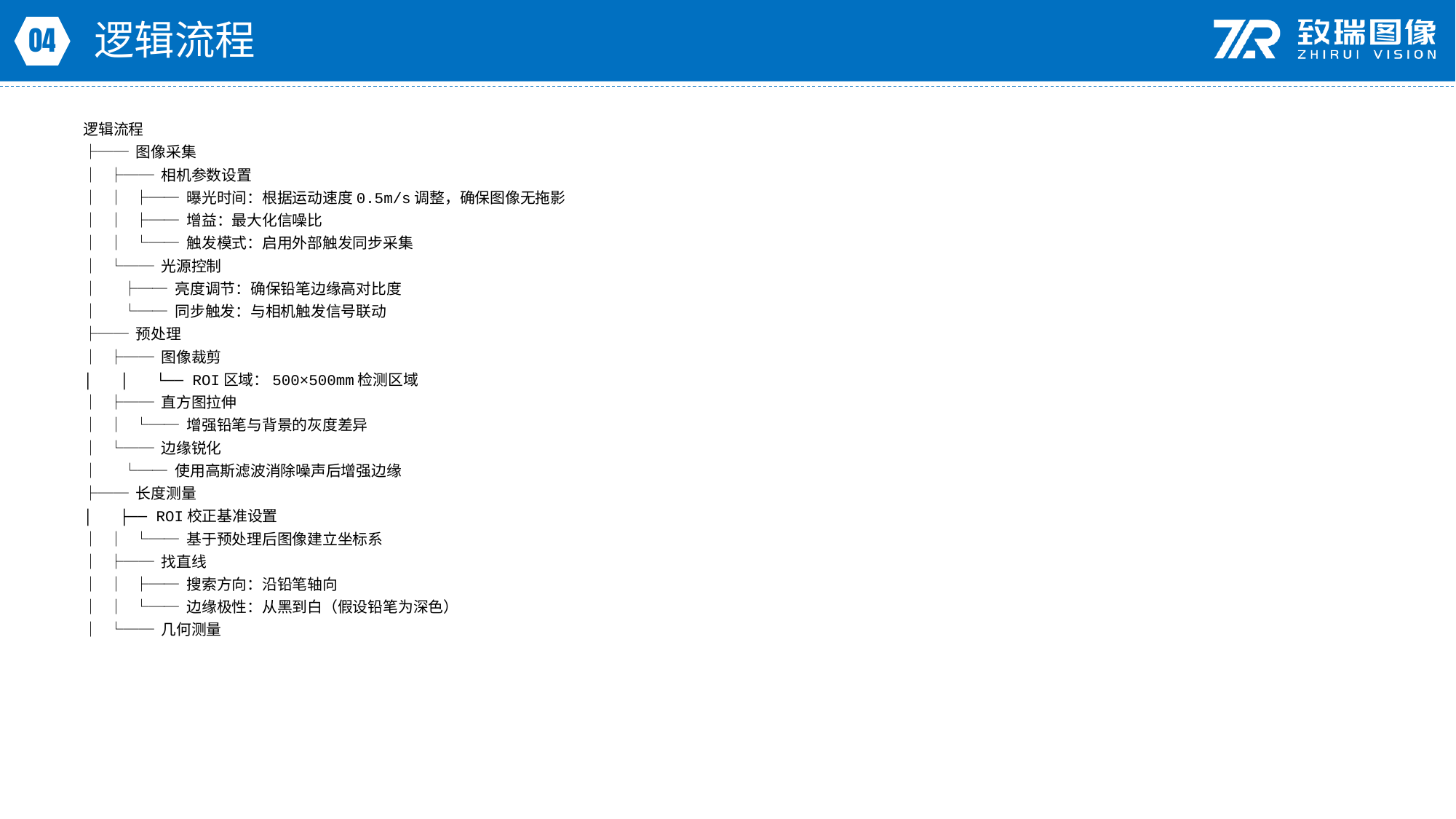

逻辑流程
04

逻辑流程
├── 图像采集
│   ├── 相机参数设置
│   │   ├── 曝光时间：根据运动速度0.5m/s调整，确保图像无拖影
│   │   ├── 增益：最大化信噪比
│   │   └── 触发模式：启用外部触发同步采集
│   └── 光源控制
│       ├── 亮度调节：确保铅笔边缘高对比度
│       └── 同步触发：与相机触发信号联动
├── 预处理
│   ├── 图像裁剪
│   │   └── ROI区域：500×500mm检测区域
│   ├── 直方图拉伸
│   │   └── 增强铅笔与背景的灰度差异
│   └── 边缘锐化
│       └── 使用高斯滤波消除噪声后增强边缘
├── 长度测量
│   ├── ROI校正基准设置
│   │   └── 基于预处理后图像建立坐标系
│   ├── 找直线
│   │   ├── 搜索方向：沿铅笔轴向
│   │   └── 边缘极性：从黑到白（假设铅笔为深色）
│   └── 几何测量